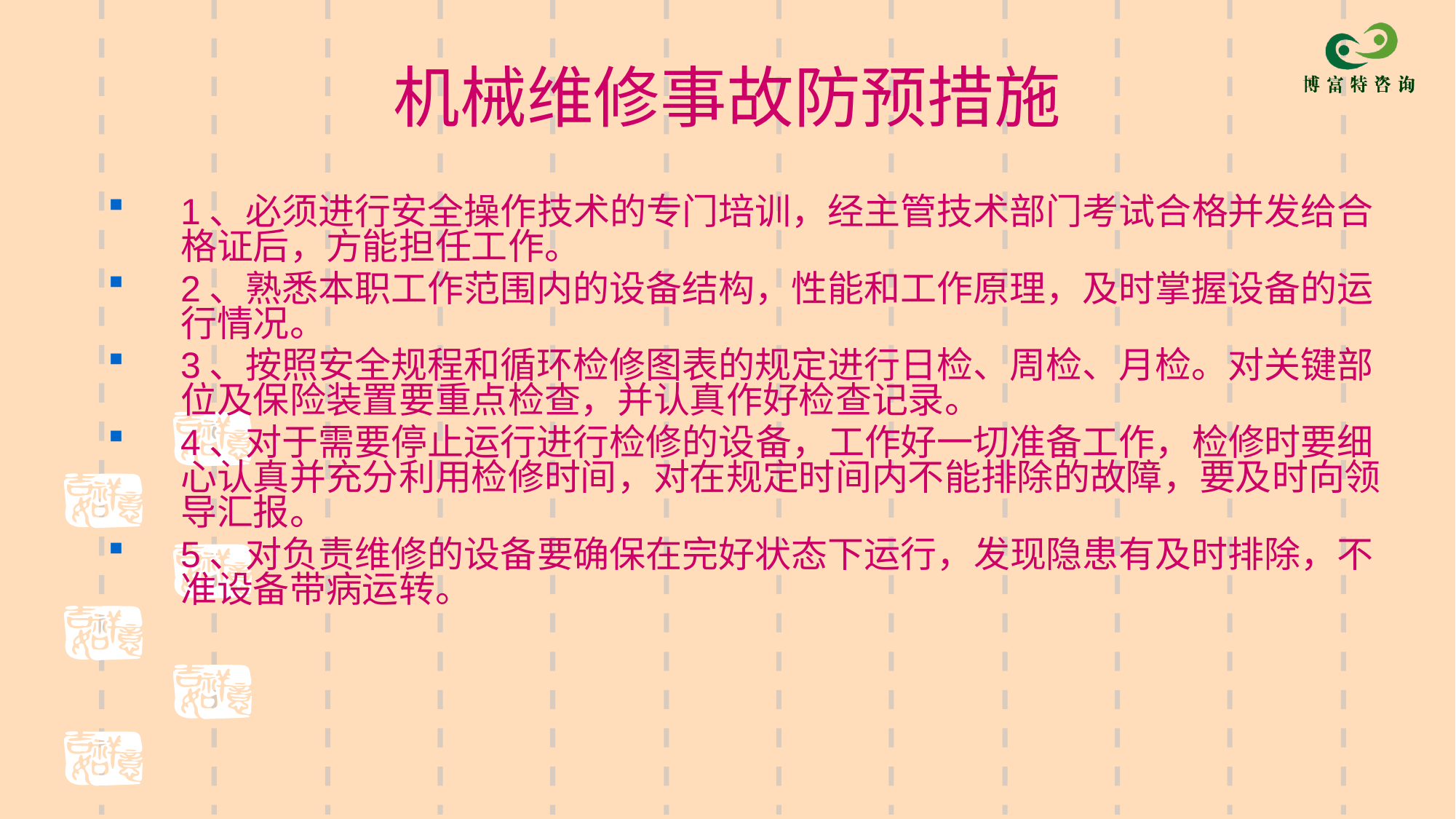

# 机械维修事故防预措施
1、必须进行安全操作技术的专门培训，经主管技术部门考试合格并发给合格证后，方能担任工作。
2、熟悉本职工作范围内的设备结构，性能和工作原理，及时掌握设备的运行情况。
3、按照安全规程和循环检修图表的规定进行日检、周检、月检。对关键部位及保险装置要重点检查，并认真作好检查记录。
4、对于需要停止运行进行检修的设备，工作好一切准备工作，检修时要细心认真并充分利用检修时间，对在规定时间内不能排除的故障，要及时向领导汇报。
5、对负责维修的设备要确保在完好状态下运行，发现隐患有及时排除，不准设备带病运转。